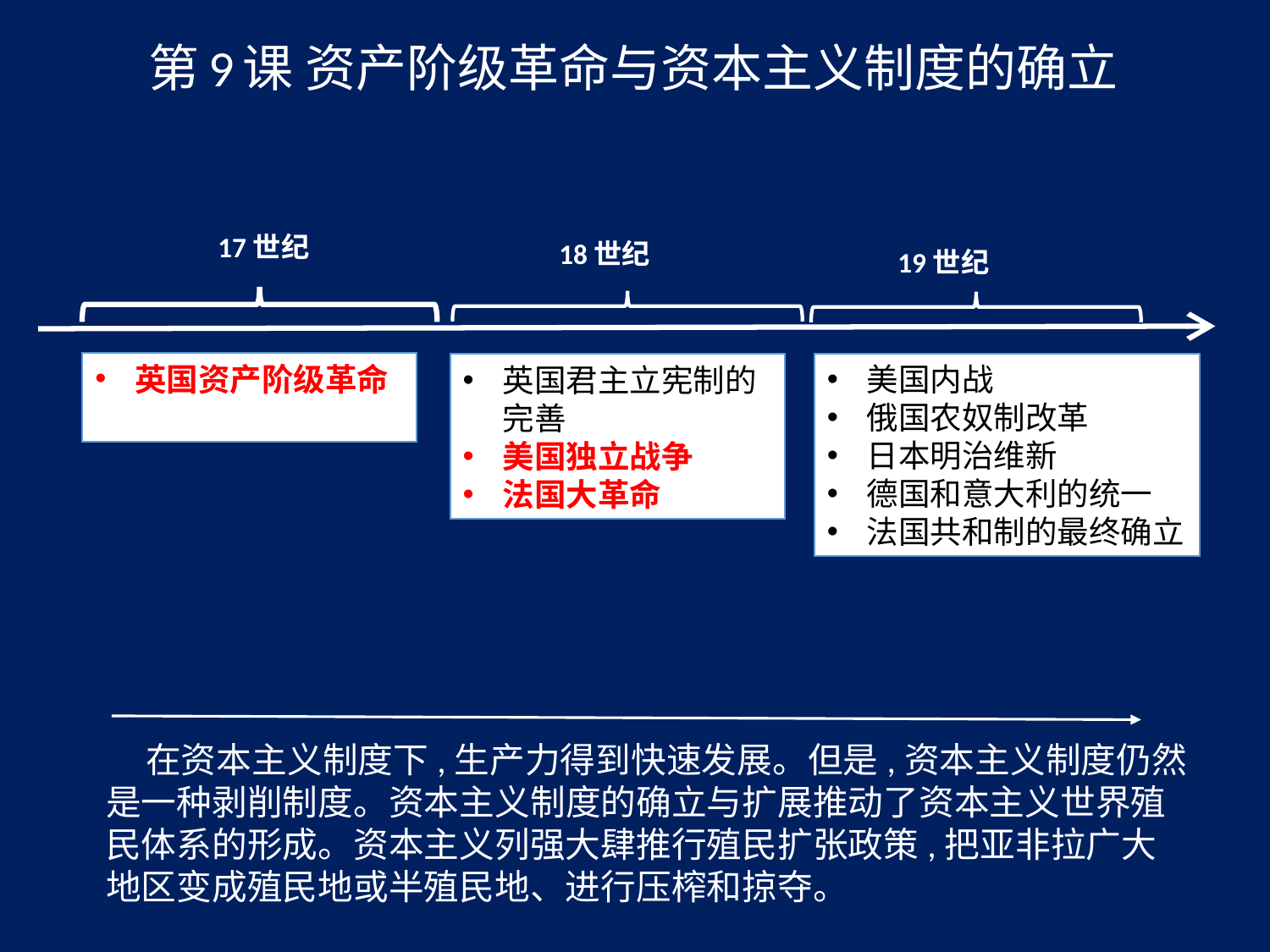

# 第9课 资产阶级革命与资本主义制度的确立

17世纪
18世纪
19世纪
英国资产阶级革命

美国内战
俄国农奴制改革
日本明治维新
德国和意大利的统一
法国共和制的最终确立
英国君主立宪制的完善
美国独立战争
法国大革命
    在资本主义制度下,生产力得到快速发展。但是,资本主义制度仍然是一种剥削制度。资本主义制度的确立与扩展推动了资本主义世界殖民体系的形成。资本主义列强大肆推行殖民扩张政策,把亚非拉广大地区变成殖民地或半殖民地、进行压榨和掠夺。